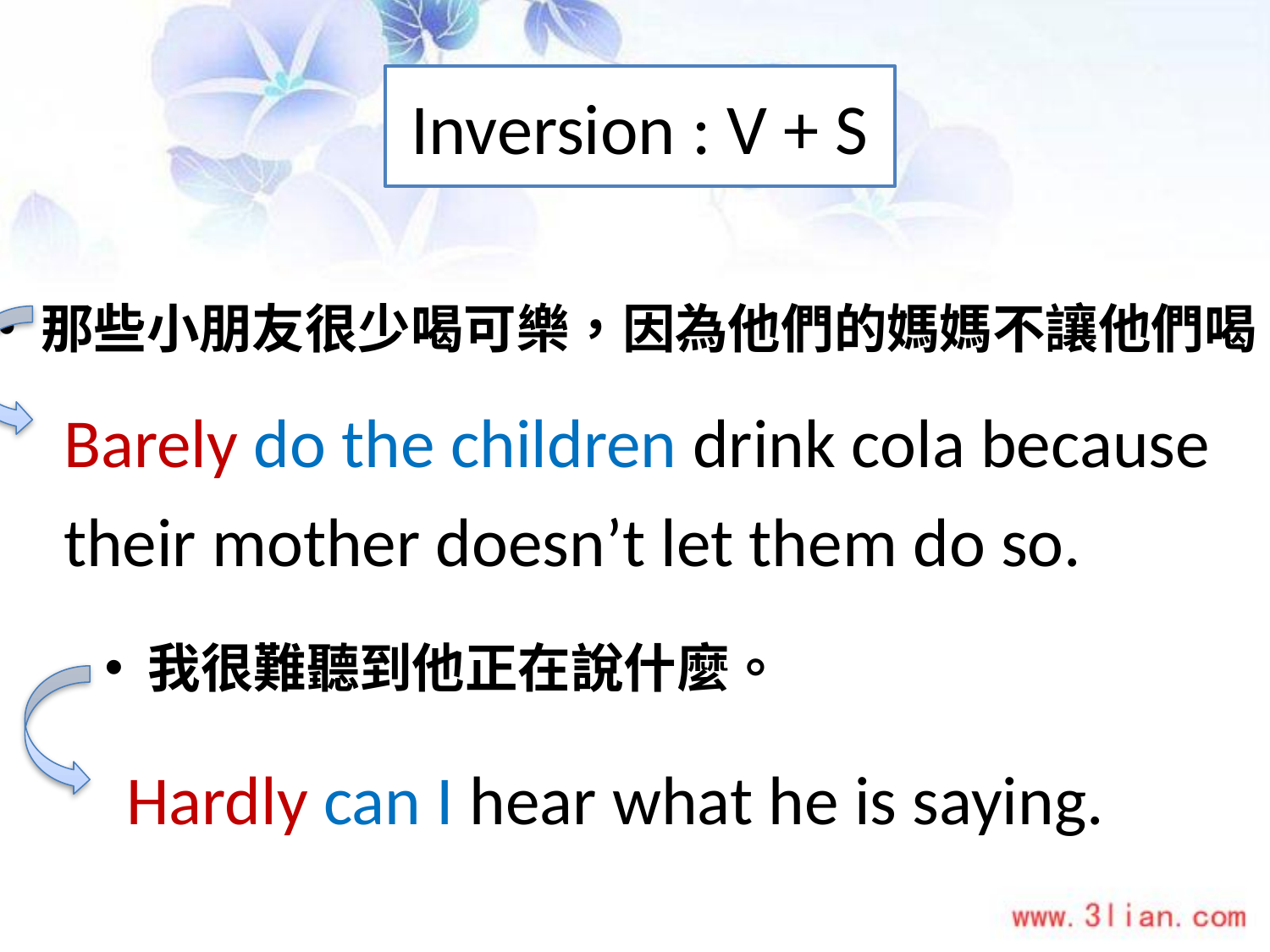

# Inversion : V + S
 那些小朋友很少喝可樂，因為他們的媽媽不讓他們喝。

Barely do the children drink cola because
their mother doesn’t let them do so.
 我很難聽到他正在說什麼。

Hardly can I hear what he is saying.